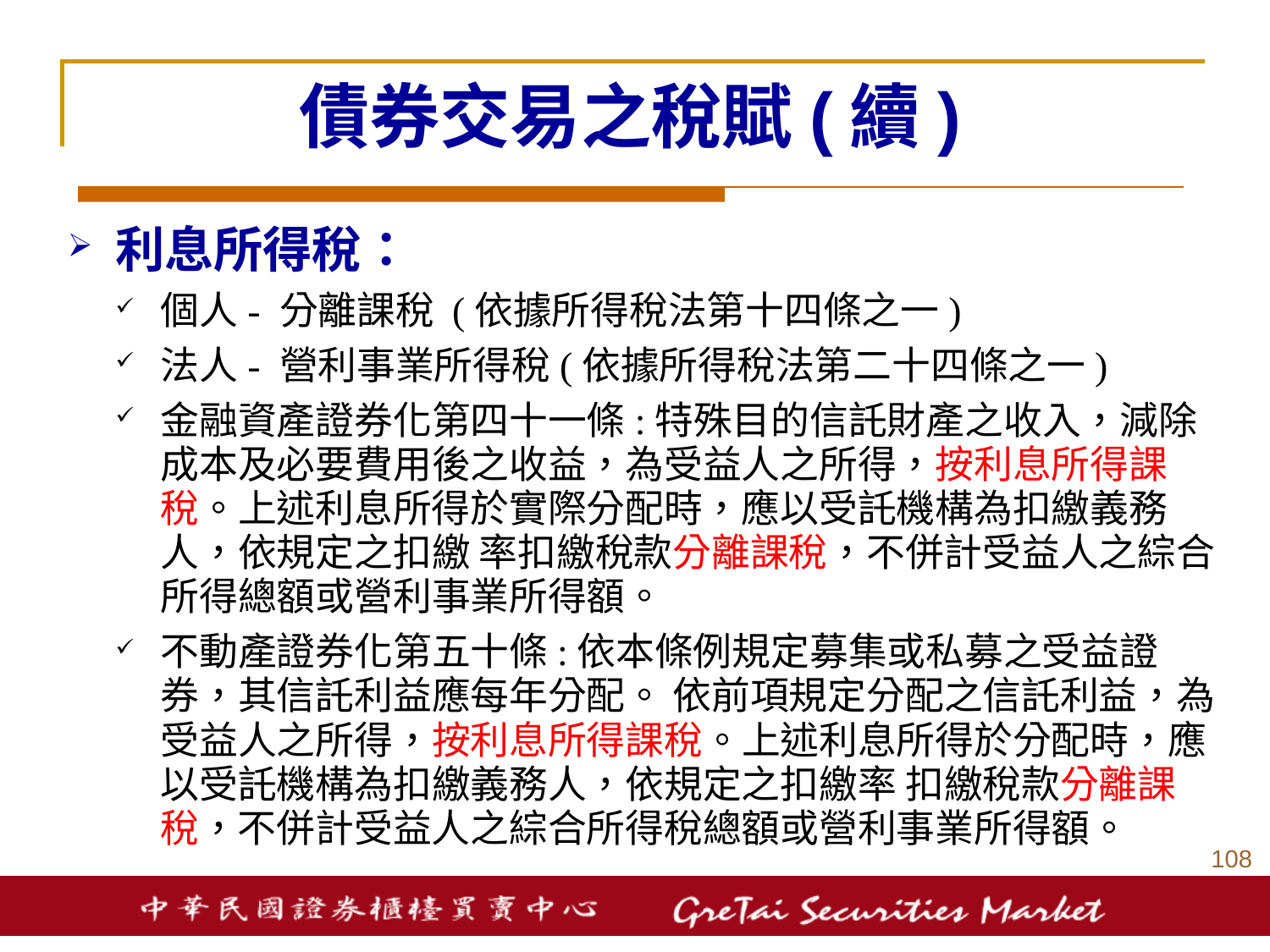

# 債券交易之稅賦(續)

利息所得稅：
個人- 分離課稅 (依據所得稅法第十四條之一)
法人- 營利事業所得稅(依據所得稅法第二十四條之一)
金融資產證券化第四十一條:特殊目的信託財產之收入，減除成本及必要費用後之收益，為受益人之所得，按利息所得課稅。上述利息所得於實際分配時，應以受託機構為扣繳義務人，依規定之扣繳 率扣繳稅款分離課稅，不併計受益人之綜合所得總額或營利事業所得額。
不動產證券化第五十條:依本條例規定募集或私募之受益證券，其信託利益應每年分配。 依前項規定分配之信託利益，為受益人之所得，按利息所得課稅。上述利息所得於分配時，應以受託機構為扣繳義務人，依規定之扣繳率 扣繳稅款分離課稅，不併計受益人之綜合所得稅總額或營利事業所得額。

108